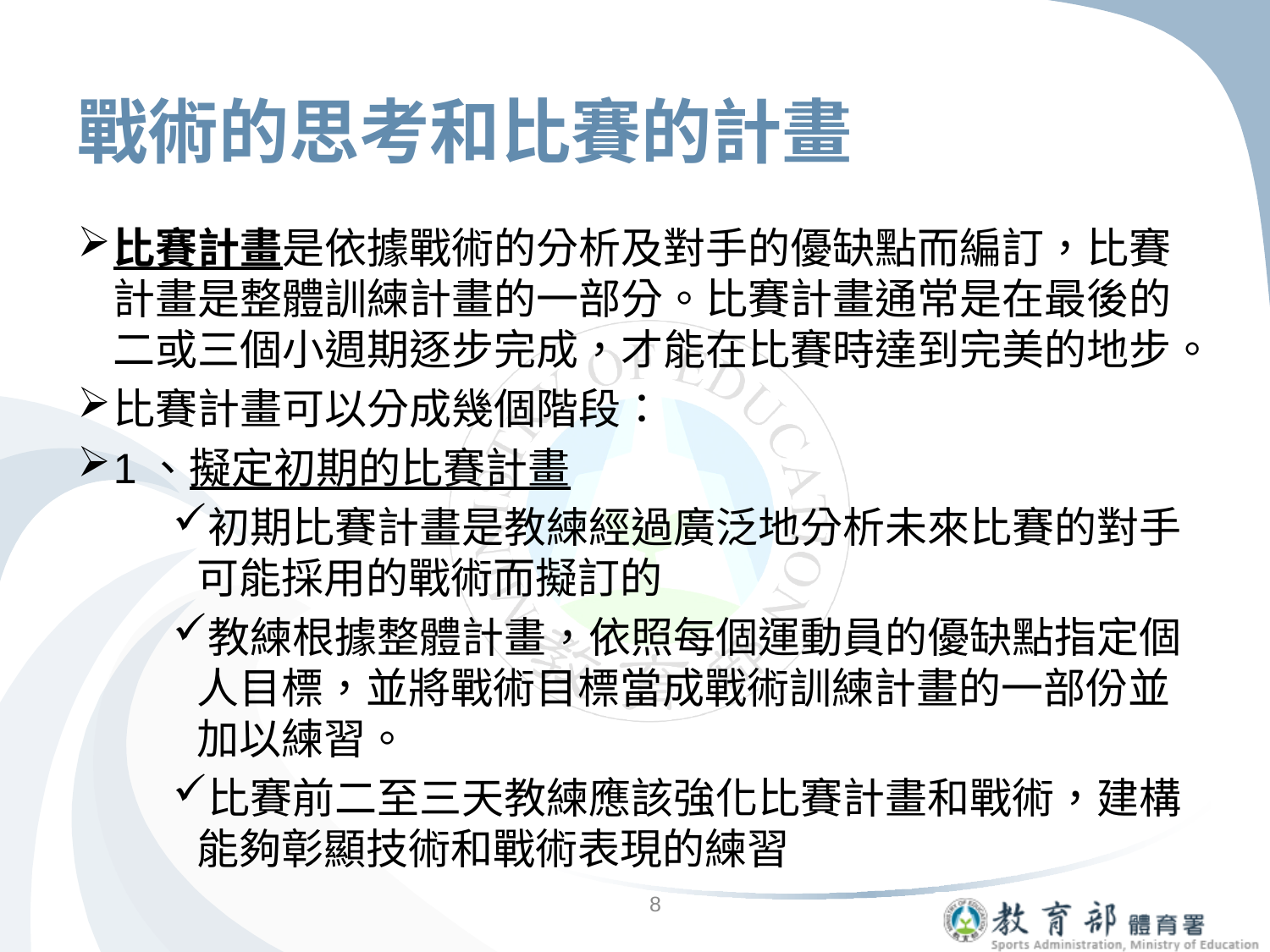

# 戰術的思考和比賽的計畫
比賽計畫是依據戰術的分析及對手的優缺點而編訂，比賽計畫是整體訓練計畫的一部分。比賽計畫通常是在最後的二或三個小週期逐步完成，才能在比賽時達到完美的地步。
比賽計畫可以分成幾個階段：
1、擬定初期的比賽計畫
初期比賽計畫是教練經過廣泛地分析未來比賽的對手可能採用的戰術而擬訂的
教練根據整體計畫，依照每個運動員的優缺點指定個人目標，並將戰術目標當成戰術訓練計畫的一部份並加以練習。
比賽前二至三天教練應該強化比賽計畫和戰術，建構能夠彰顯技術和戰術表現的練習

8